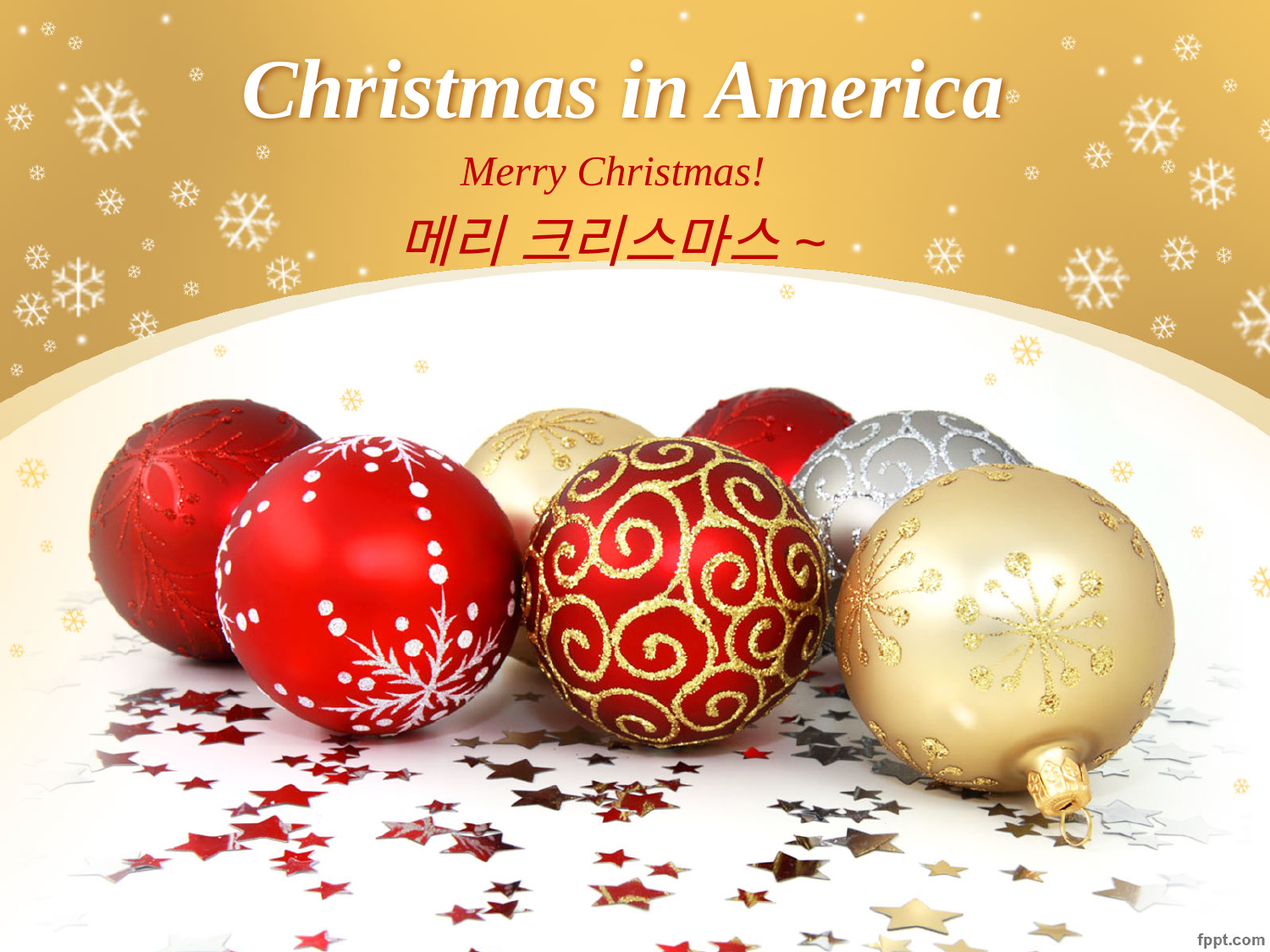

# Christmas in America
Merry Christmas!
메리 크리스마스~